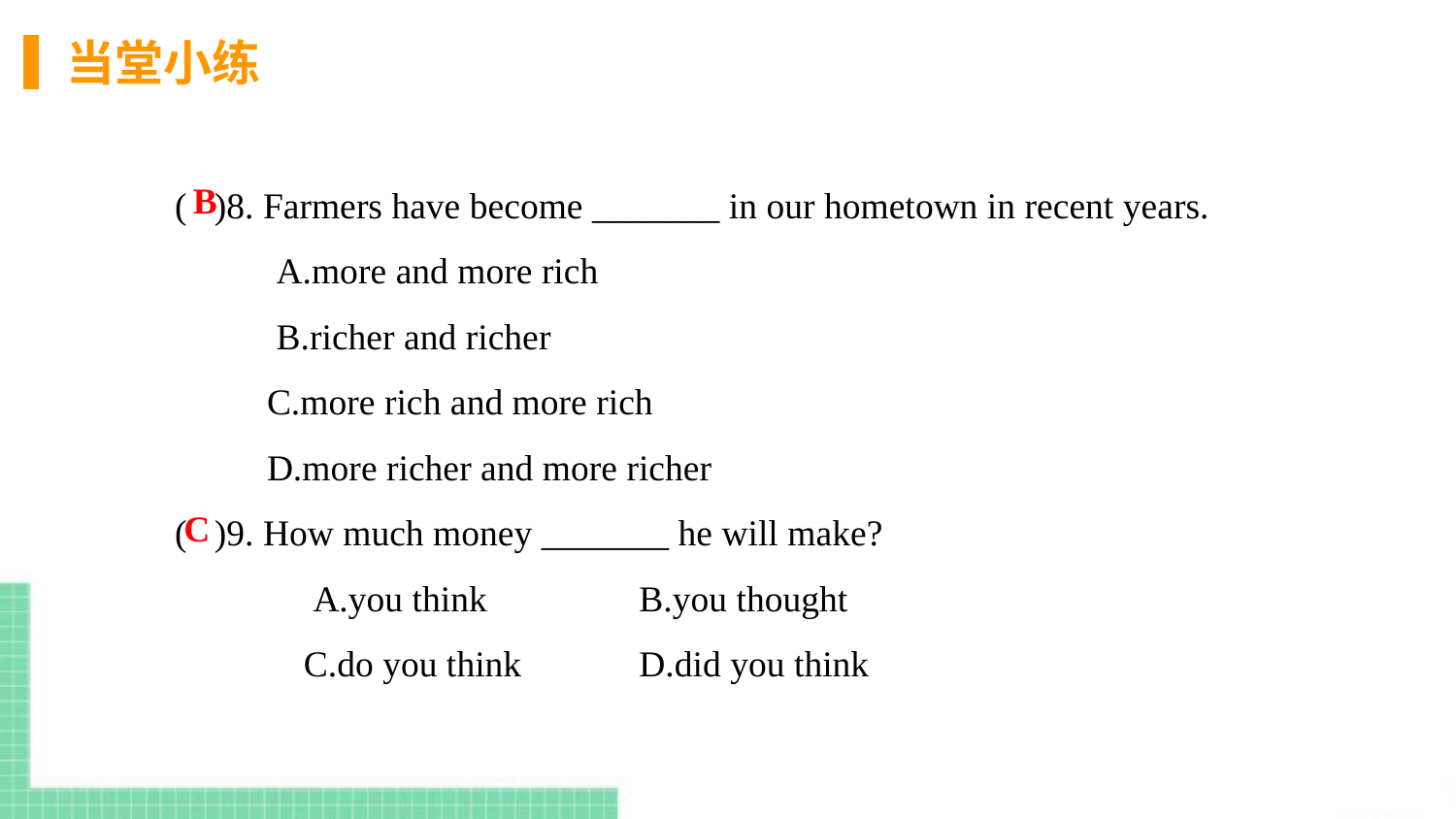

当堂小练

(   )8. Farmers have become _______ in our hometown in recent years.
           A.more and more rich
           B.richer and richer
          C.more rich and more rich
          D.more richer and more richer
(   )9. How much money _______ he will make?
               A.you think     	   B.you thought
              C.do you think     	   D.did you think
B
C